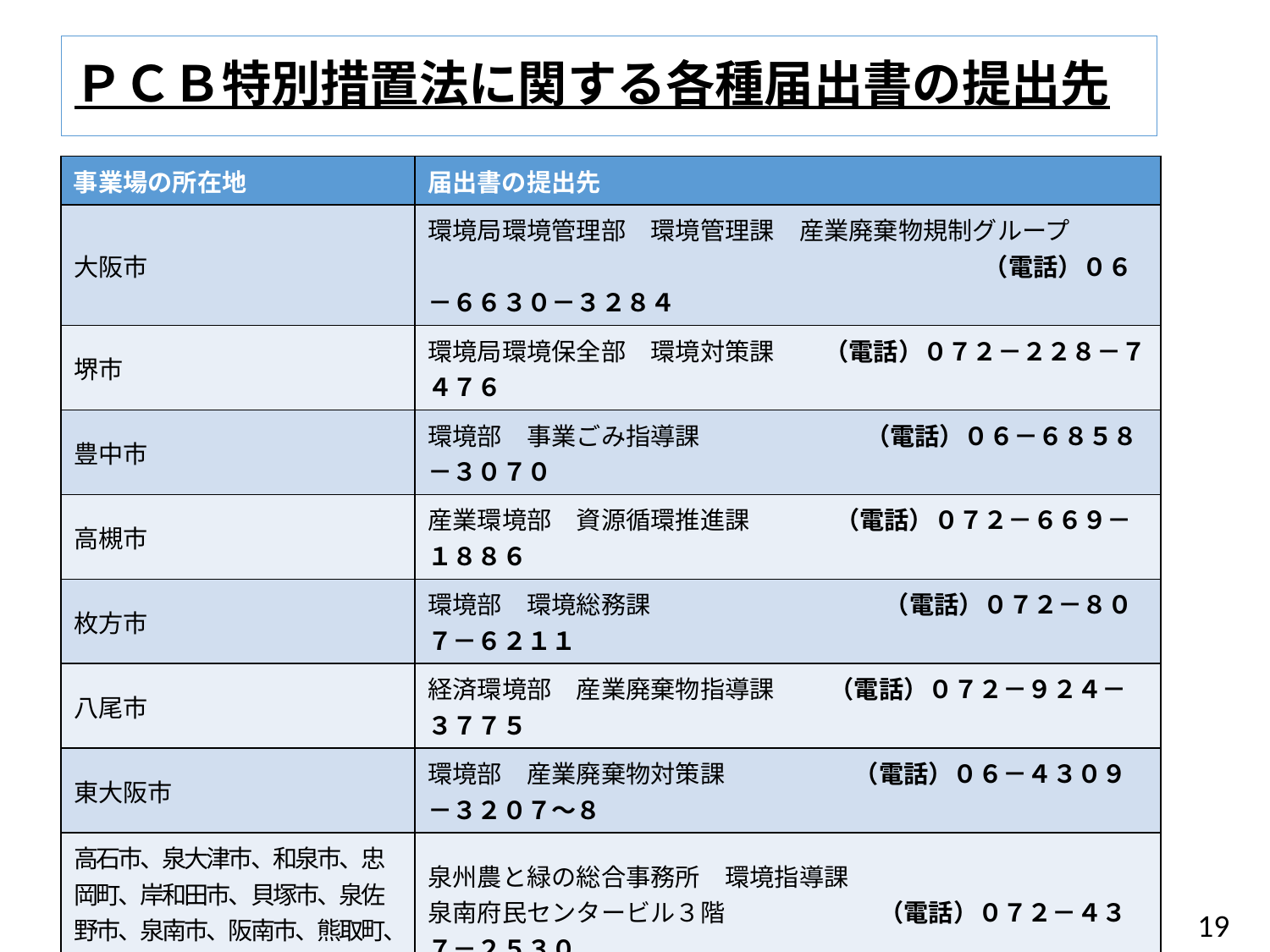

# ＰＣＢ特別措置法に関する各種届出書の提出先
| 事業場の所在地 | 届出書の提出先 |
| --- | --- |
| 大阪市 | 環境局環境管理部　環境管理課　産業廃棄物規制グループ　 　　　　　　　　　　　　　　　　　　　　　　 （電話）０６－６６３０－３２８４ |
| 堺市 | 環境局環境保全部　環境対策課　　（電話）０７２－２２８－７４７６ |
| 豊中市 | 環境部　事業ごみ指導課　　　　　　 （電話）０６－６８５８－３０７０ |
| 高槻市 | 産業環境部　資源循環推進課　　 　（電話）０７２－６６９－１８８６ |
| 枚方市 | 環境部　環境総務課　　　　　　　 　 　（電話）０７２－８０７－６２１１ |
| 八尾市 | 経済環境部　産業廃棄物指導課　 　（電話）０７２－９２４－３７７５ |
| 東大阪市 | 環境部　産業廃棄物対策課　　　　 　（電話）０６－４３０９－３２０７～８ |
| 高石市、泉大津市、和泉市、忠岡町、岸和田市、貝塚市、泉佐野市、泉南市、阪南市、熊取町、田尻町、岬町 | 泉州農と緑の総合事務所　環境指導課 泉南府民センタービル３階　　　　　 　（電話）０７２－４３７－２５３０ |
| 上記以外の大阪府域 | 環境農林水産部　循環型社会推進室　産業廃棄物指導課　　　　　　排出者指導グループ　咲州庁舎２１階 　（代表）０６－６９４１－０３５１　（内線）３８６５、３８６６　 　（直通）０６－６２１０－９５８３ |
| （使用中のＰＣＢ含有機器が 電気工作物に該当する場合） | 経済産業省　中部近畿産業保安監督部　近畿支部　電力安全課 大阪市中央区大手前１丁目５番４４号 （電話）０６－６９６６－６０４８　（FAX）０６－６９６６－６０９２ |